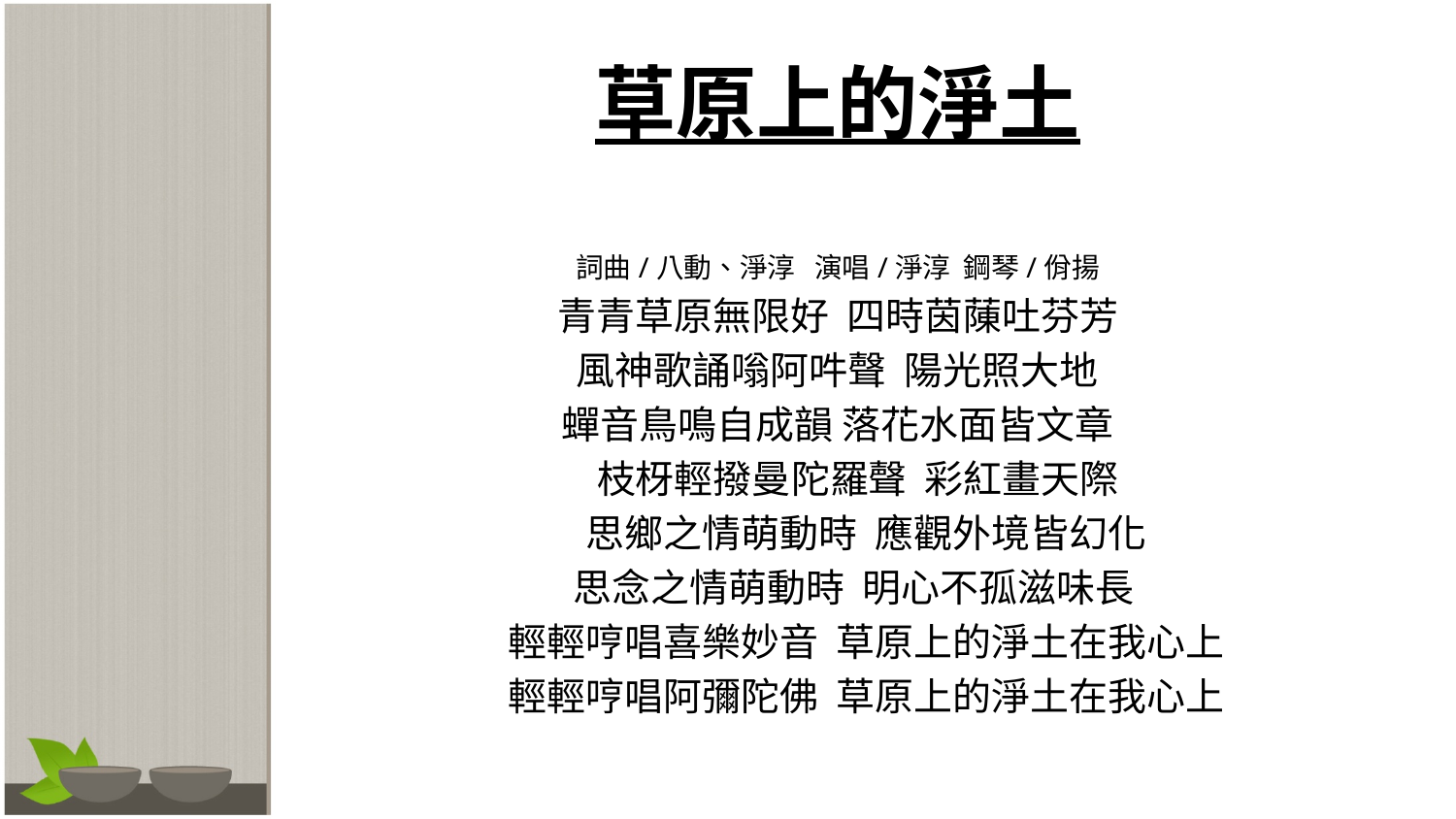

# 草原上的淨土

詞曲/八動、淨淳   演唱/淨淳  鋼琴/佾揚
青青草原無限好  四時茵蔯吐芬芳
風神歌誦嗡阿吽聲  陽光照大地
蟬音鳥鳴自成韻 落花水面皆文章
    枝枒輕撥曼陀羅聲  彩紅畫天際
      思鄉之情萌動時  應觀外境皆幻化
   思念之情萌動時  明心不孤滋味長
      輕輕哼唱喜樂妙音  草原上的淨土在我心上
      輕輕哼唱阿彌陀佛  草原上的淨土在我心上